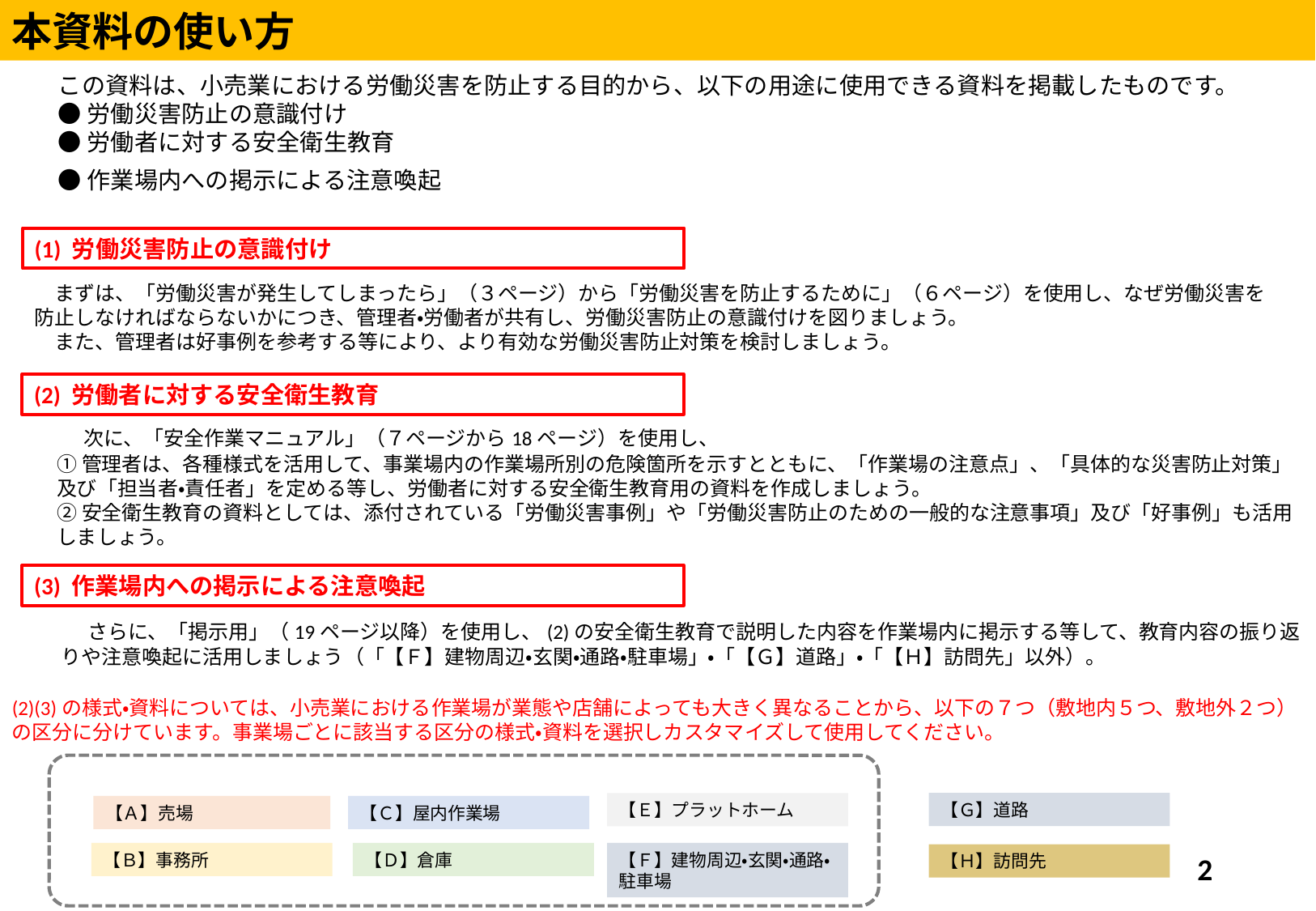

本資料の使い方
　この資料は、小売業における労働災害を防止する目的から、以下の用途に使用できる資料を掲載したものです。
　● 労働災害防止の意識付け
　● 労働者に対する安全衛生教育
　● 作業場内への掲示による注意喚起
(1) 労働災害防止の意識付け
　まずは、「労働災害が発生してしまったら」（３ページ）から「労働災害を防止するために」（６ページ）を使用し、なぜ労働災害を防止しなければならないかにつき、管理者・労働者が共有し、労働災害防止の意識付けを図りましょう。
　また、管理者は好事例を参考する等により、より有効な労働災害防止対策を検討しましょう。
(2) 労働者に対する安全衛生教育
　次に、「安全作業マニュアル」（７ページから18ページ）を使用し、
①管理者は、各種様式を活用して、事業場内の作業場所別の危険箇所を示すとともに、「作業場の注意点」、「具体的な災害防止対策」及び「担当者・責任者」を定める等し、労働者に対する安全衛生教育用の資料を作成しましょう。
②安全衛生教育の資料としては、添付されている「労働災害事例」や「労働災害防止のための一般的な注意事項」及び「好事例」も活用しましょう。
(3) 作業場内への掲示による注意喚起
　さらに、「掲示用」（19ページ以降）を使用し、(2)の安全衛生教育で説明した内容を作業場内に掲示する等して、教育内容の振り返りや注意喚起に活用しましょう（「【Ｆ】建物周辺・玄関・通路・駐車場」・「【Ｇ】道路」・「【Ｈ】訪問先」以外）。
(2)(3)の様式・資料については、小売業における作業場が業態や店舗によっても大きく異なることから、以下の７つ（敷地内５つ、敷地外２つ）の区分に分けています。事業場ごとに該当する区分の様式・資料を選択しカスタマイズして使用してください。

【Ｇ】道路
【Ｅ】プラットホーム
【Ａ】売場
【Ｃ】屋内作業場
【Ｂ】事務所
【Ｄ】倉庫
【Ｆ】建物周辺・玄関・通路・駐車場
2
【Ｈ】訪問先